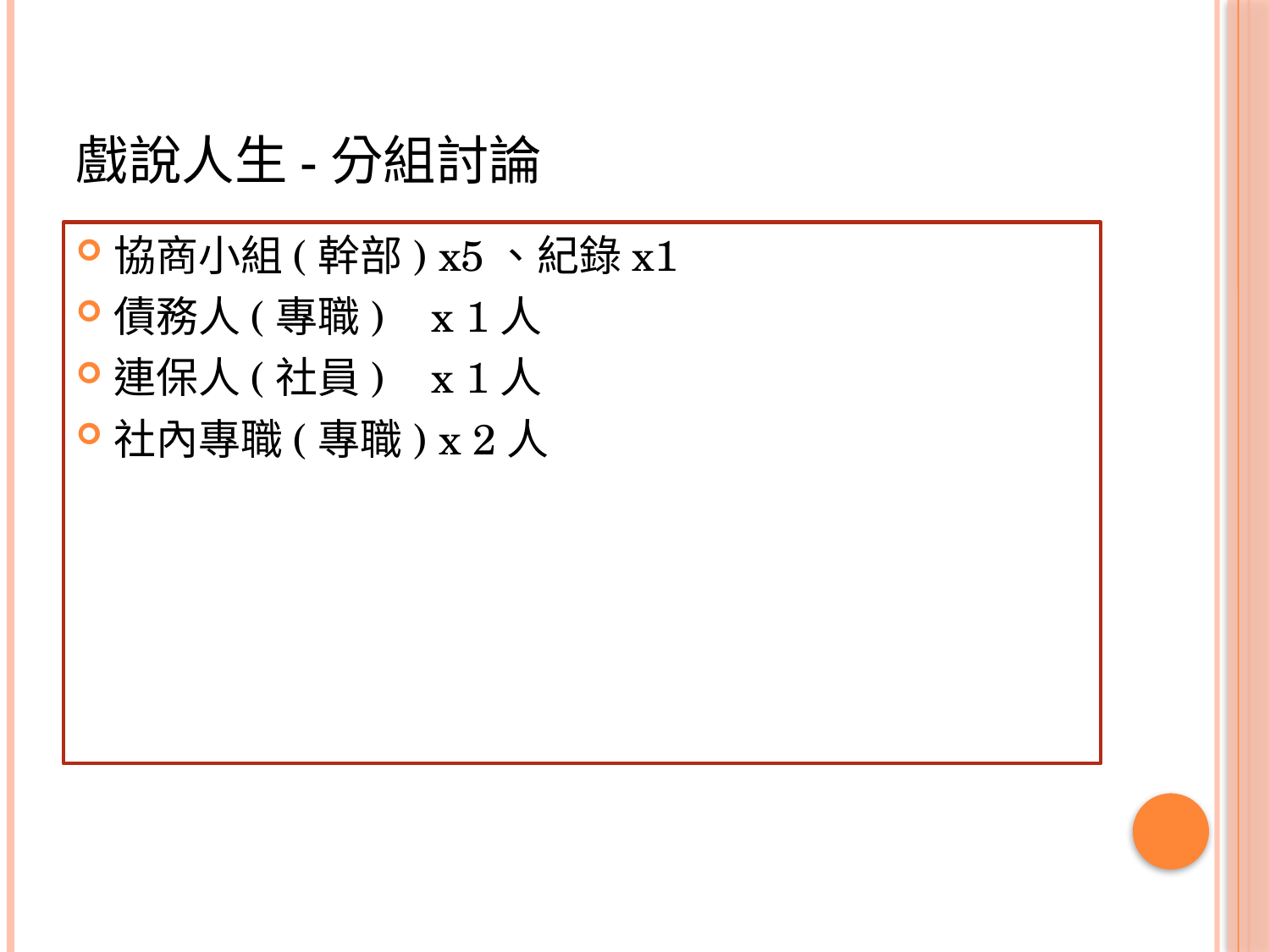

# 戲說人生-分組討論
協商小組(幹部) x5、紀錄x1
債務人(專職)    x 1人
連保人(社員)    x 1人
社內專職(專職) x 2人